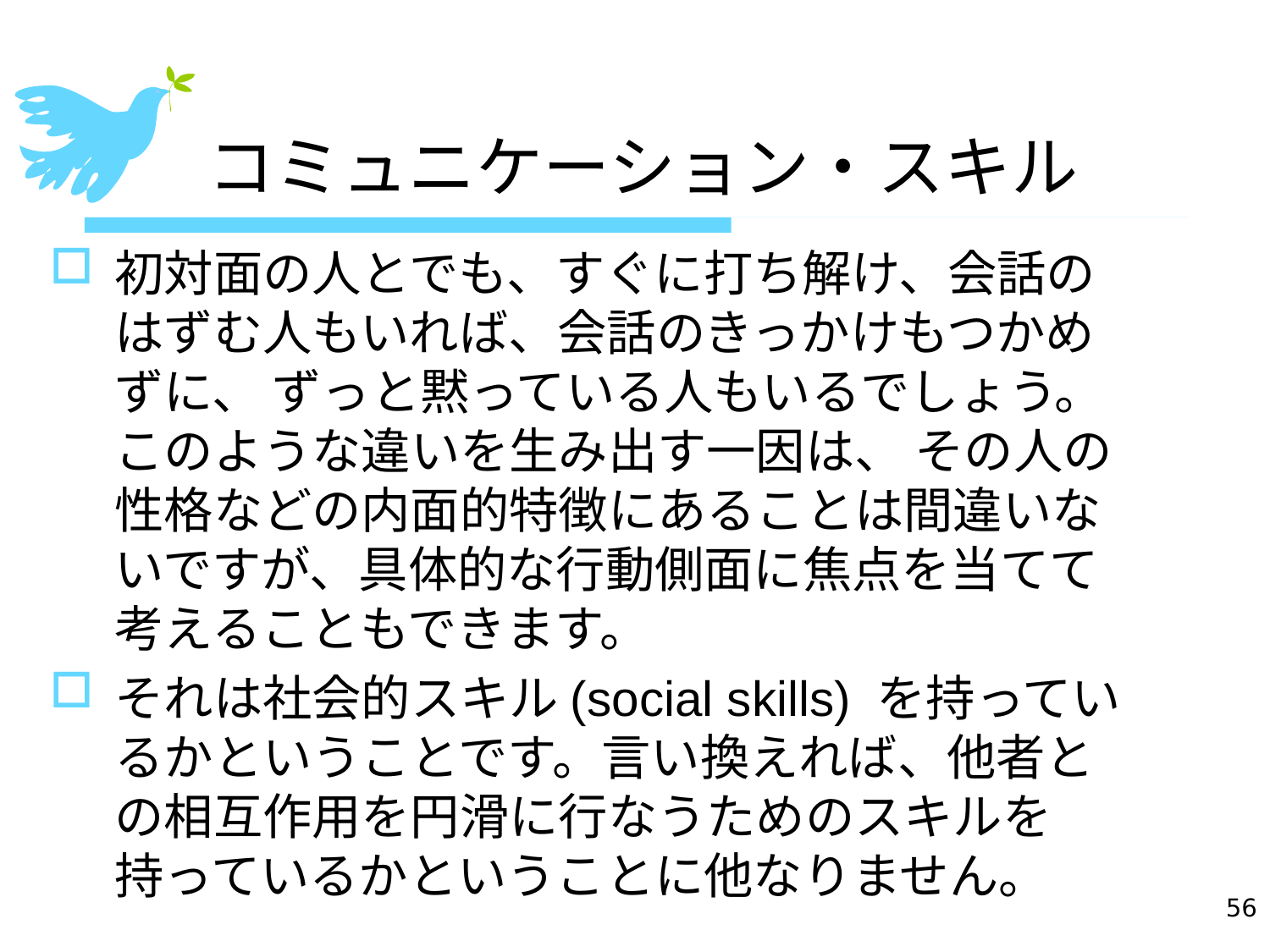

# コミュニケーション・スキル
初対面の人とでも、すぐに打ち解け、会話のはずむ人もいれば、会話のきっかけもつかめずに、 ずっと黙っている人もいるでしょう。このような違いを生み出す一因は、 その人の性格などの内面的特徴にあることは間違いないですが、具体的な行動側面に焦点を当てて考えることもできます。
それは社会的スキル(social skills) を持っているかということです。言い換えれば、他者との相互作用を円滑に行なうためのスキルを持っているかということに他なりません。
56